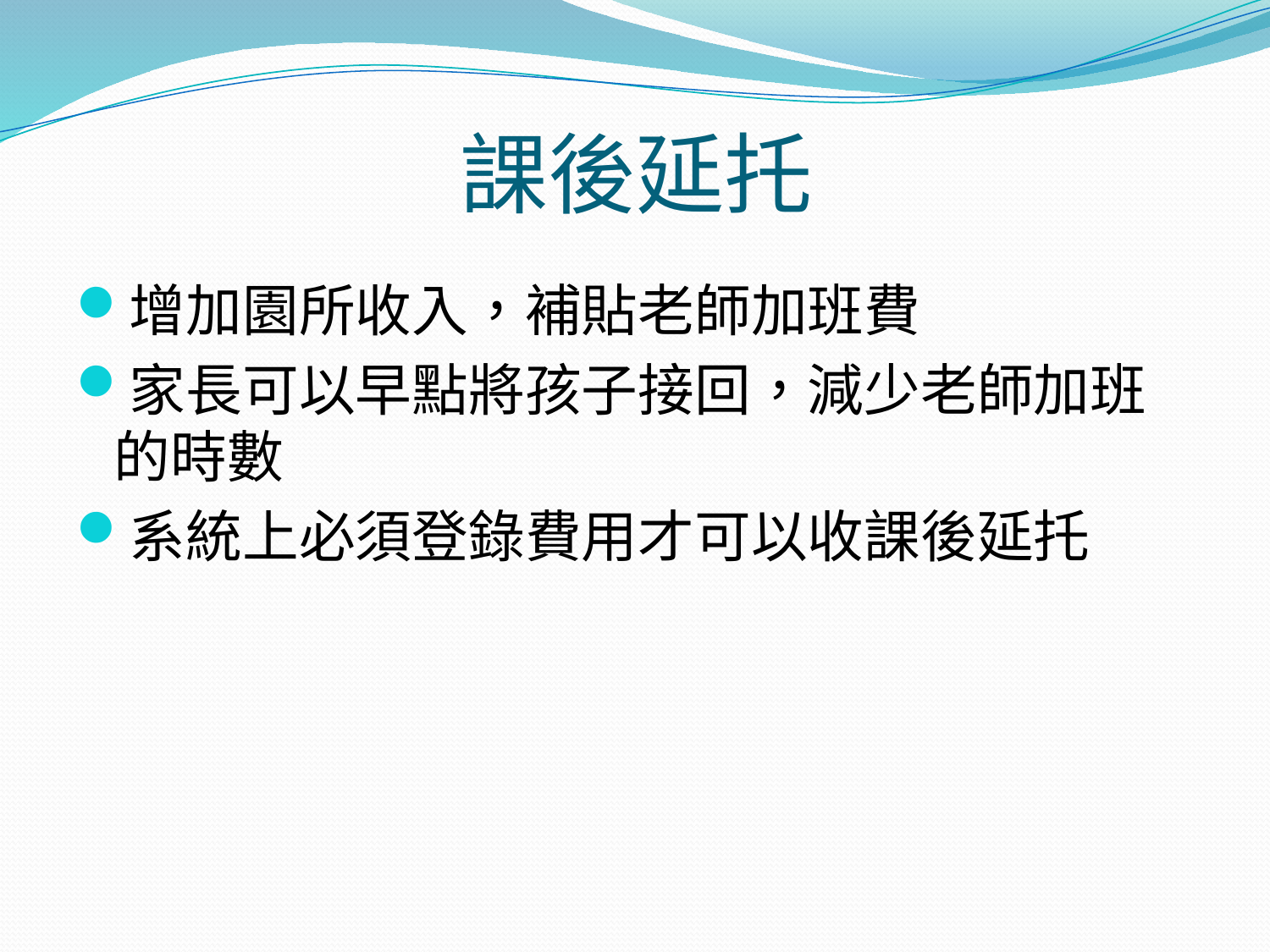

# 課後延托
增加園所收入，補貼老師加班費
家長可以早點將孩子接回，減少老師加班的時數
系統上必須登錄費用才可以收課後延托